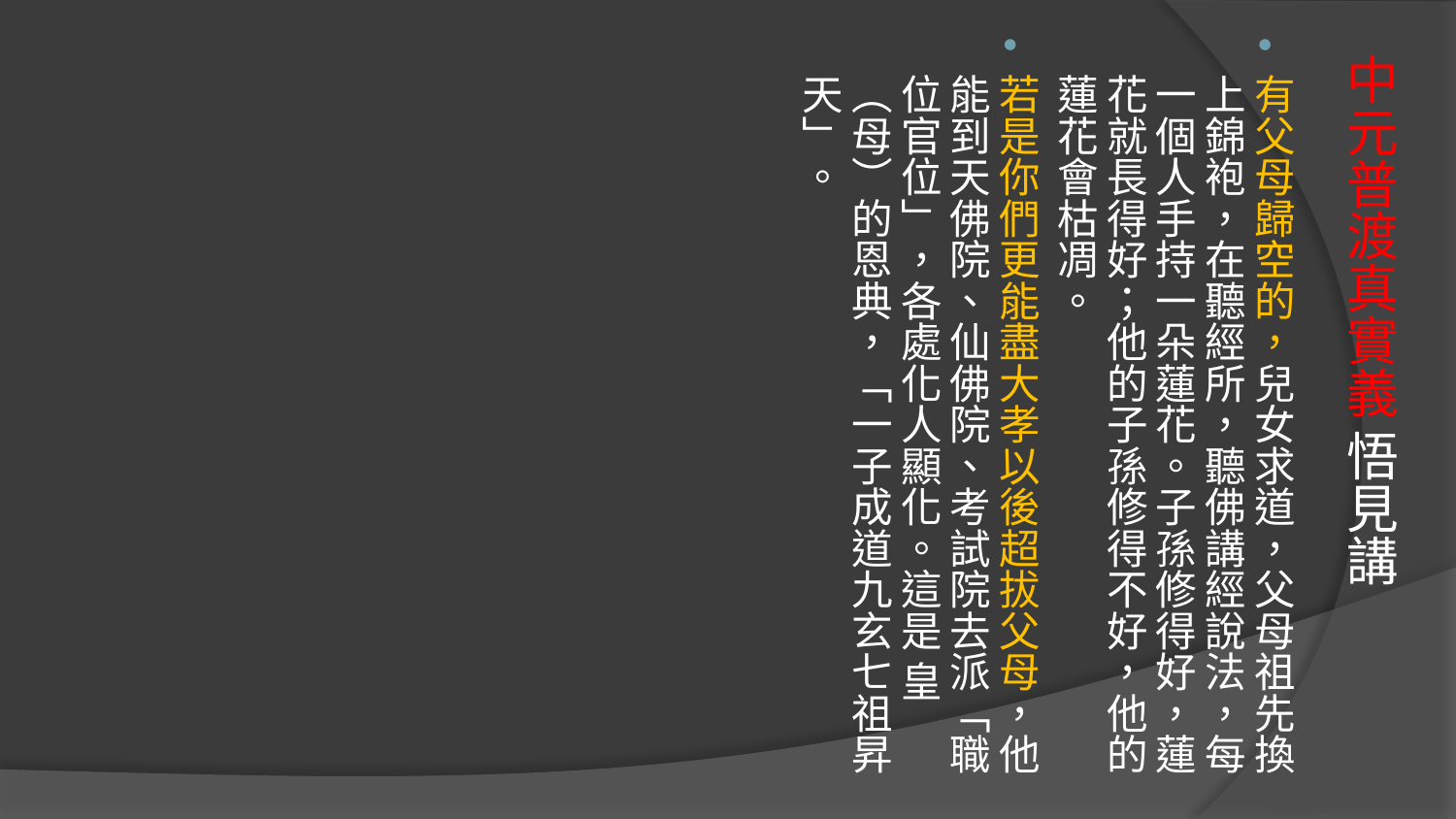

有父母歸空的，兒女求道，父母祖先換上錦袍，在聽經所，聽佛講經說法，每一個人手持一朵蓮花。子孫修得好，蓮花就長得好；他的子孫修得不好，他的蓮花會枯凋。
若是你們更能盡大孝以後超拔父母，他能到天佛院、仙佛院、考試院去派「職位官位」，各處化人顯化。這是 皇（母）的恩典，「一子成道九玄七祖昇天」。

# 中元普渡真實義 悟見講